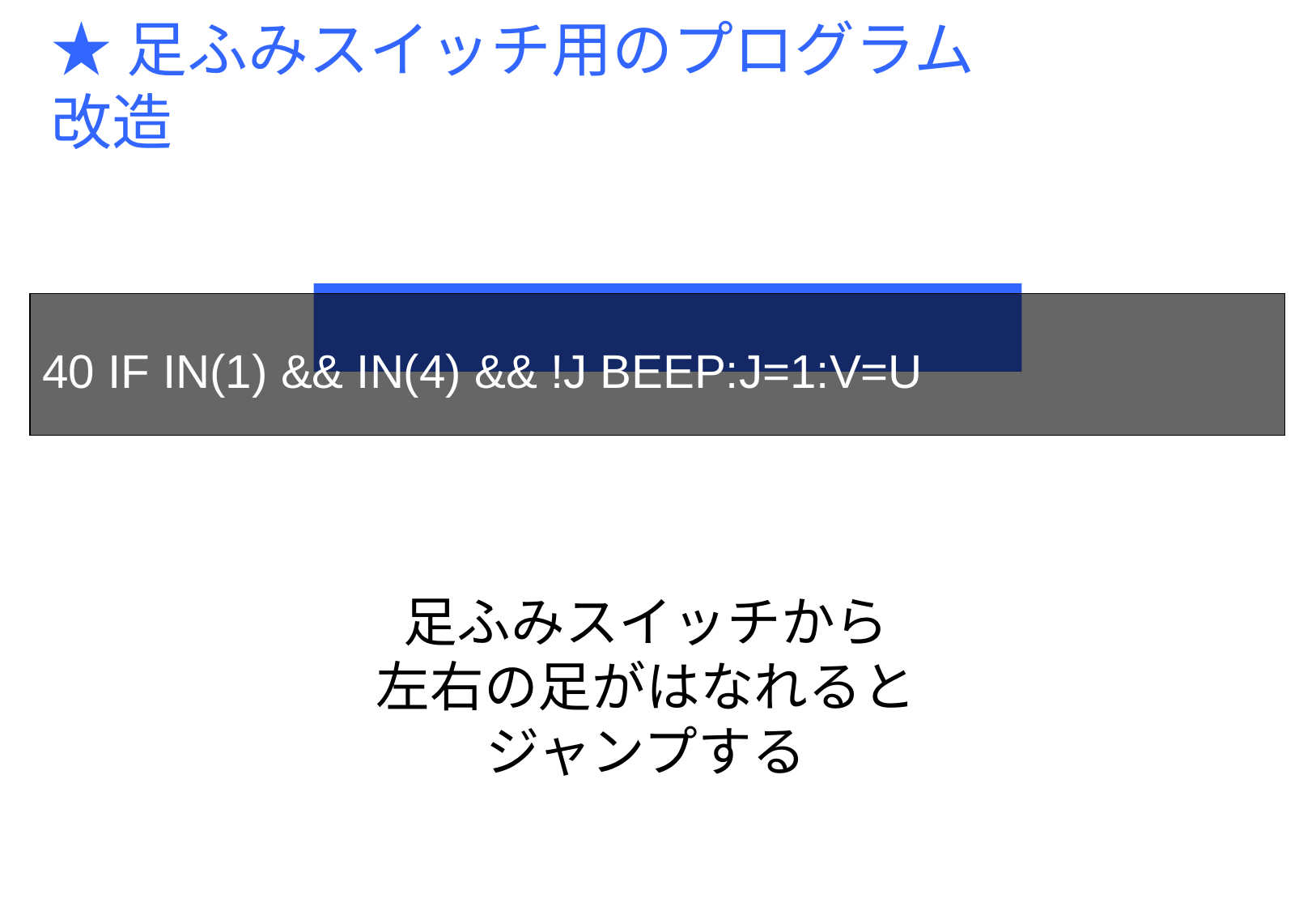

★足ふみスイッチ用のプログラム改造

40 IF IN(1) && IN(4) && !J BEEP:J=1:V=U
足ふみスイッチから
左右の足がはなれると
ジャンプする